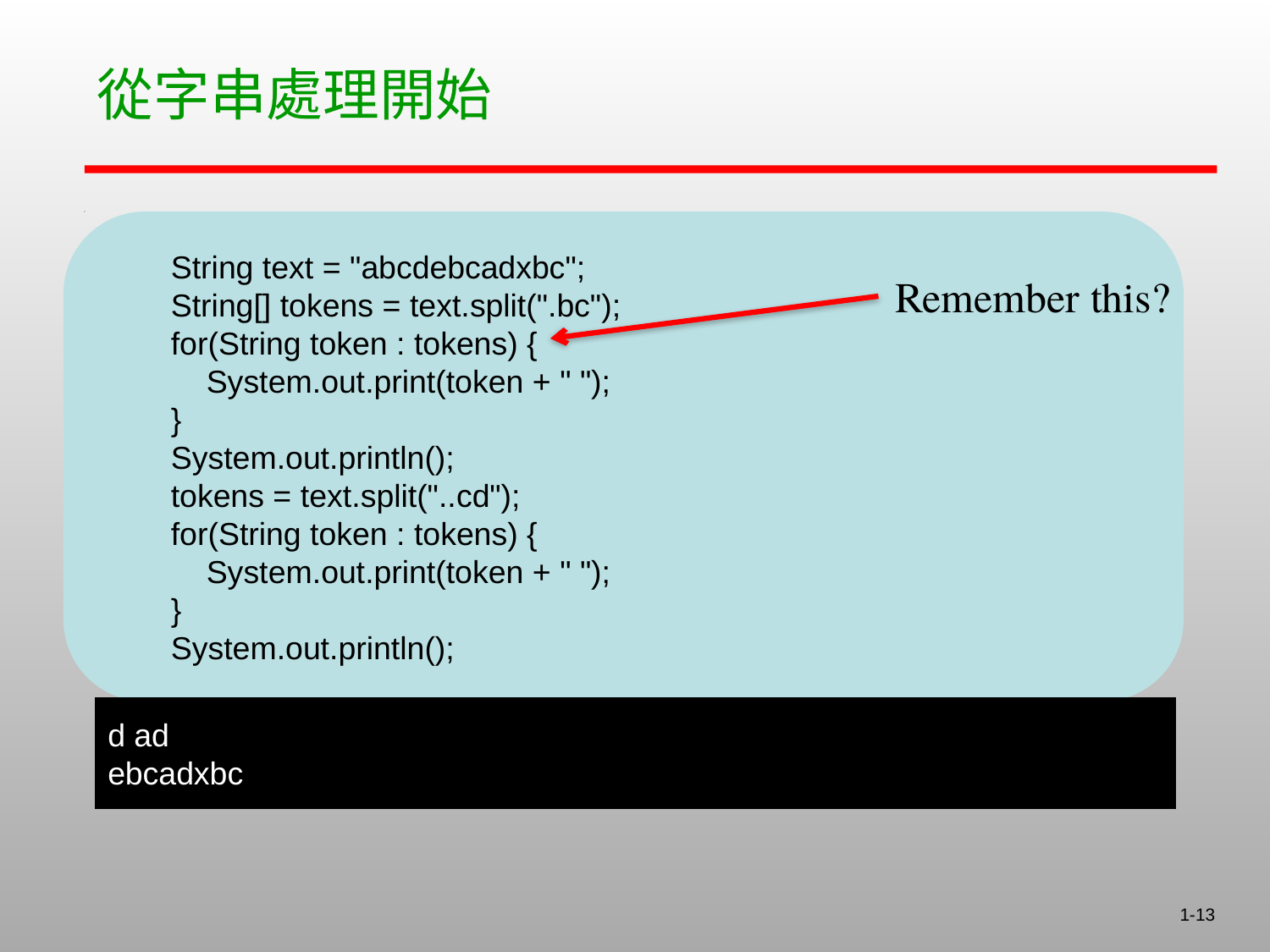

從字串處理開始
        String text = "abcdebcadxbc";
        String[] tokens = text.split(".bc");
        for(String token : tokens) {
            System.out.print(token + " ");
        }
        System.out.println();
        tokens = text.split("..cd");
        for(String token : tokens) {
            System.out.print(token + " ");
        }
        System.out.println();
Remember this?
d ad
ebcadxbc
1-13